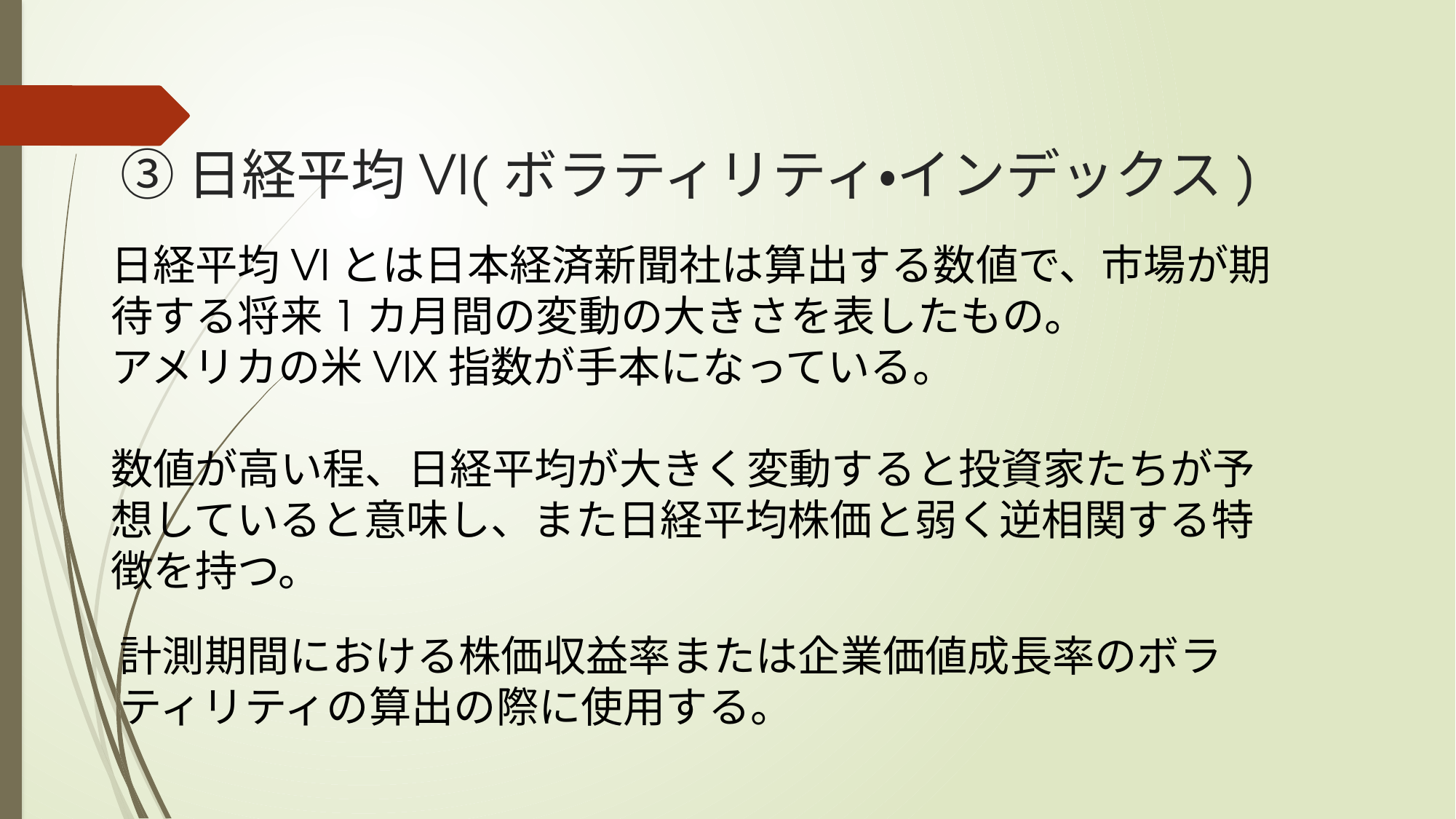

# ③日経平均VI(ボラティリティ・インデックス)
日経平均VIとは日本経済新聞社は算出する数値で、市場が期待する将来1カ月間の変動の大きさを表したもの。
アメリカの米VIX指数が手本になっている。

数値が高い程、日経平均が大きく変動すると投資家たちが予想していると意味し、また日経平均株価と弱く逆相関する特徴を持つ。

計測期間における株価収益率または企業価値成長率のボラティリティの算出の際に使用する。